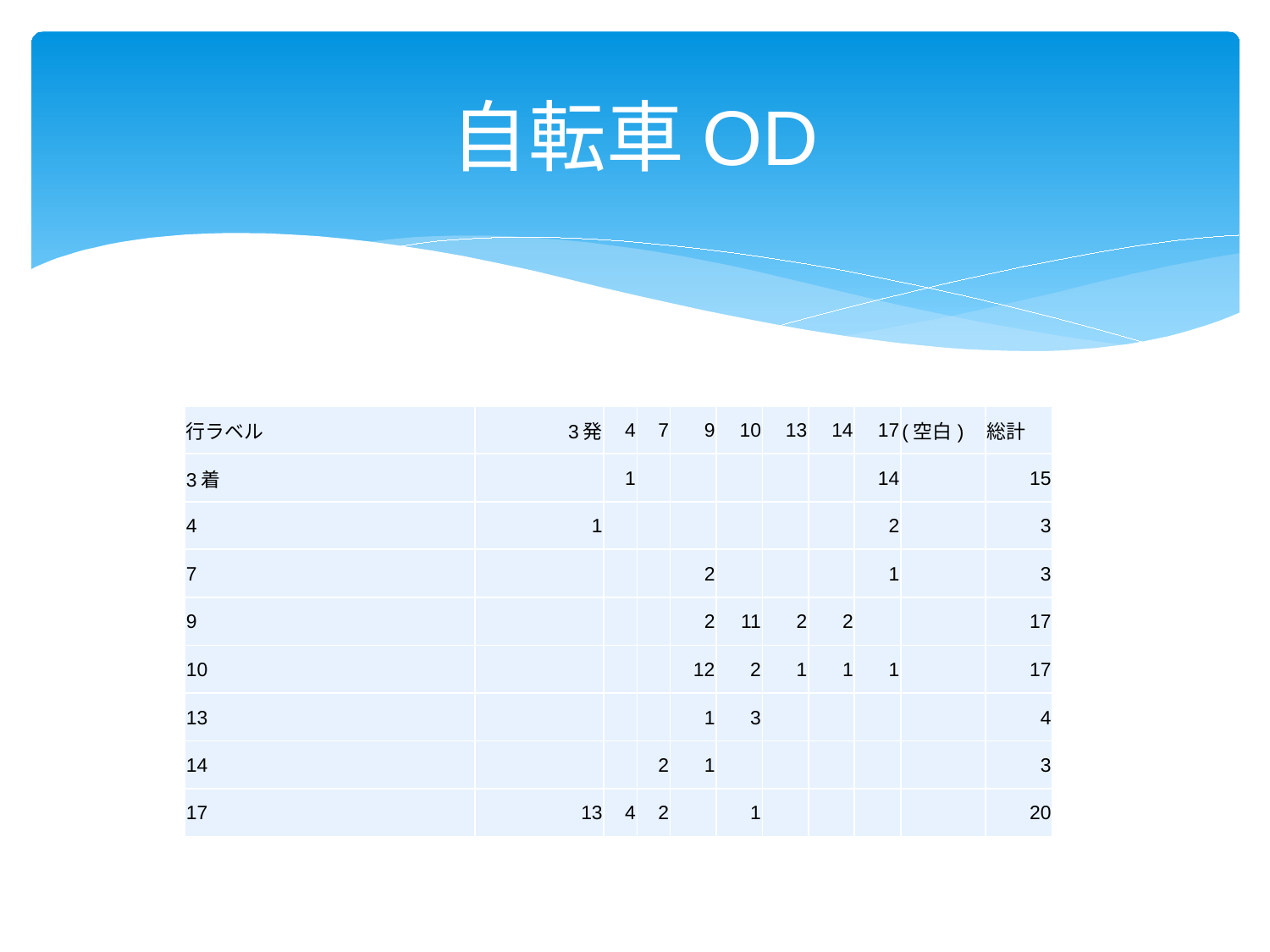

# 自転車OD

| 行ラベル | 3発 | 4 | 7 | 9 | 10 | 13 | 14 | 17 | (空白) | 総計 |
| --- | --- | --- | --- | --- | --- | --- | --- | --- | --- | --- |
| 3着 |  | 1 |  |  |  |  |  | 14 |  | 15 |
| 4 | 1 |  |  |  |  |  |  | 2 |  | 3 |
| 7 |  |  |  | 2 |  |  |  | 1 |  | 3 |
| 9 |  |  |  | 2 | 11 | 2 | 2 |  |  | 17 |
| 10 |  |  |  | 12 | 2 | 1 | 1 | 1 |  | 17 |
| 13 |  |  |  | 1 | 3 |  |  |  |  | 4 |
| 14 |  |  | 2 | 1 |  |  |  |  |  | 3 |
| 17 | 13 | 4 | 2 |  | 1 |  |  |  |  | 20 |